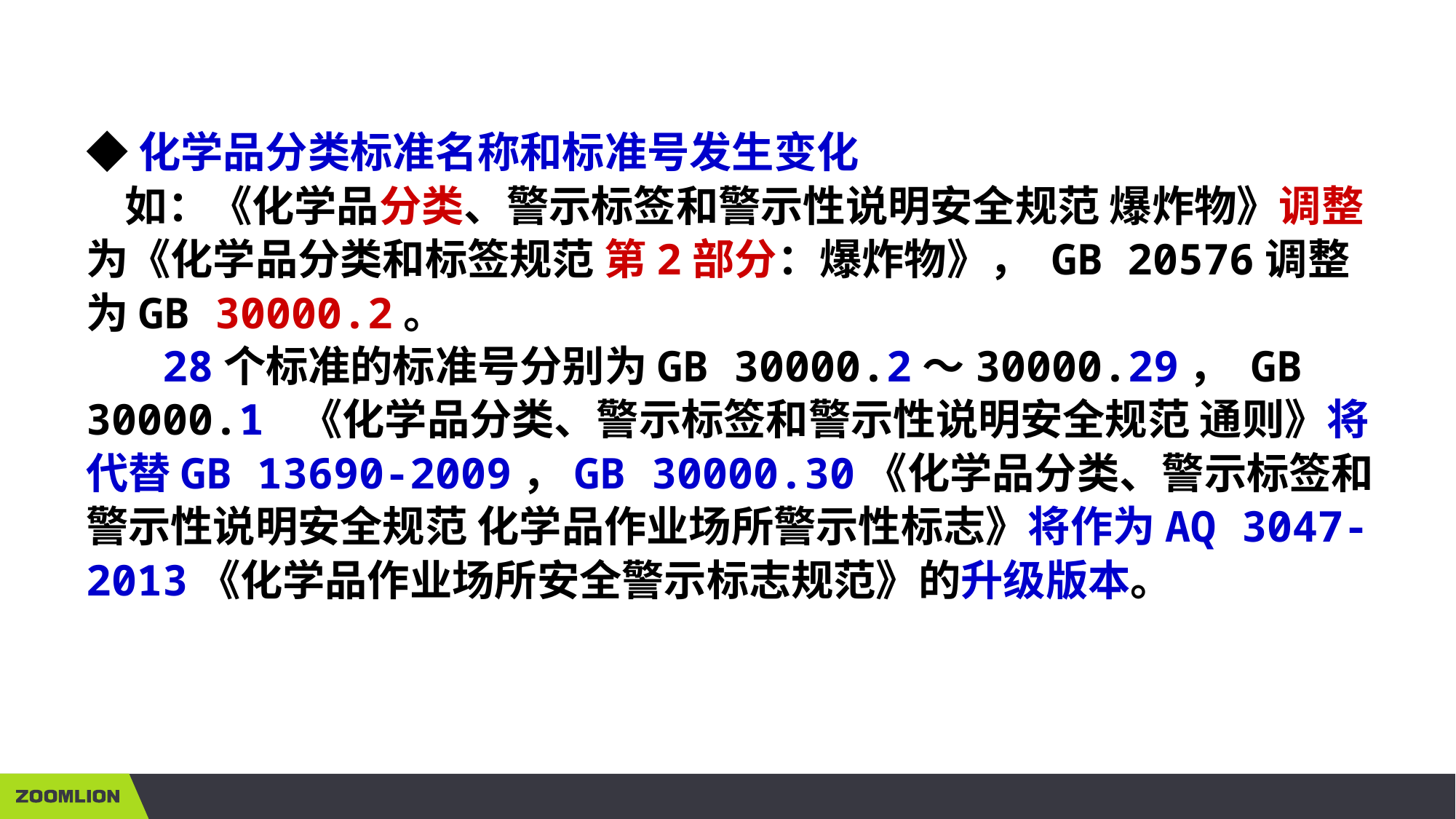

◆化学品分类标准名称和标准号发生变化
   如：《化学品分类、警示标签和警示性说明安全规范 爆炸物》调整为《化学品分类和标签规范 第2部分：爆炸物》， GB 20576调整为GB 30000.2。
   28个标准的标准号分别为GB 30000.2～30000.29， GB 30000.1 《化学品分类、警示标签和警示性说明安全规范 通则》将代替GB 13690-2009，GB 30000.30《化学品分类、警示标签和警示性说明安全规范 化学品作业场所警示性标志》将作为AQ 3047-2013《化学品作业场所安全警示标志规范》的升级版本。